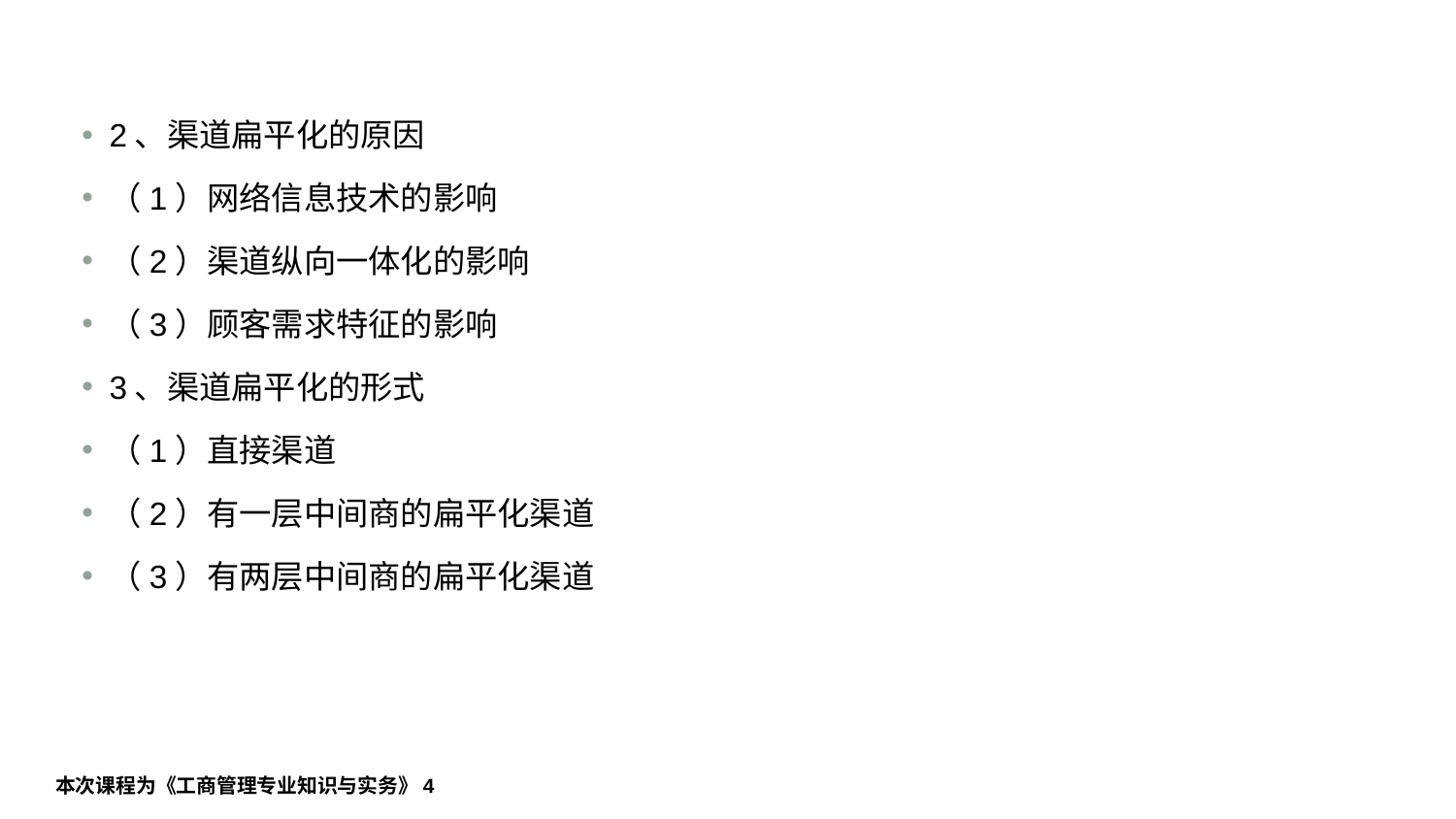

#
2、渠道扁平化的原因
（1）网络信息技术的影响
（2）渠道纵向一体化的影响
（3）顾客需求特征的影响
3、渠道扁平化的形式
（1）直接渠道
（2）有一层中间商的扁平化渠道
（3）有两层中间商的扁平化渠道